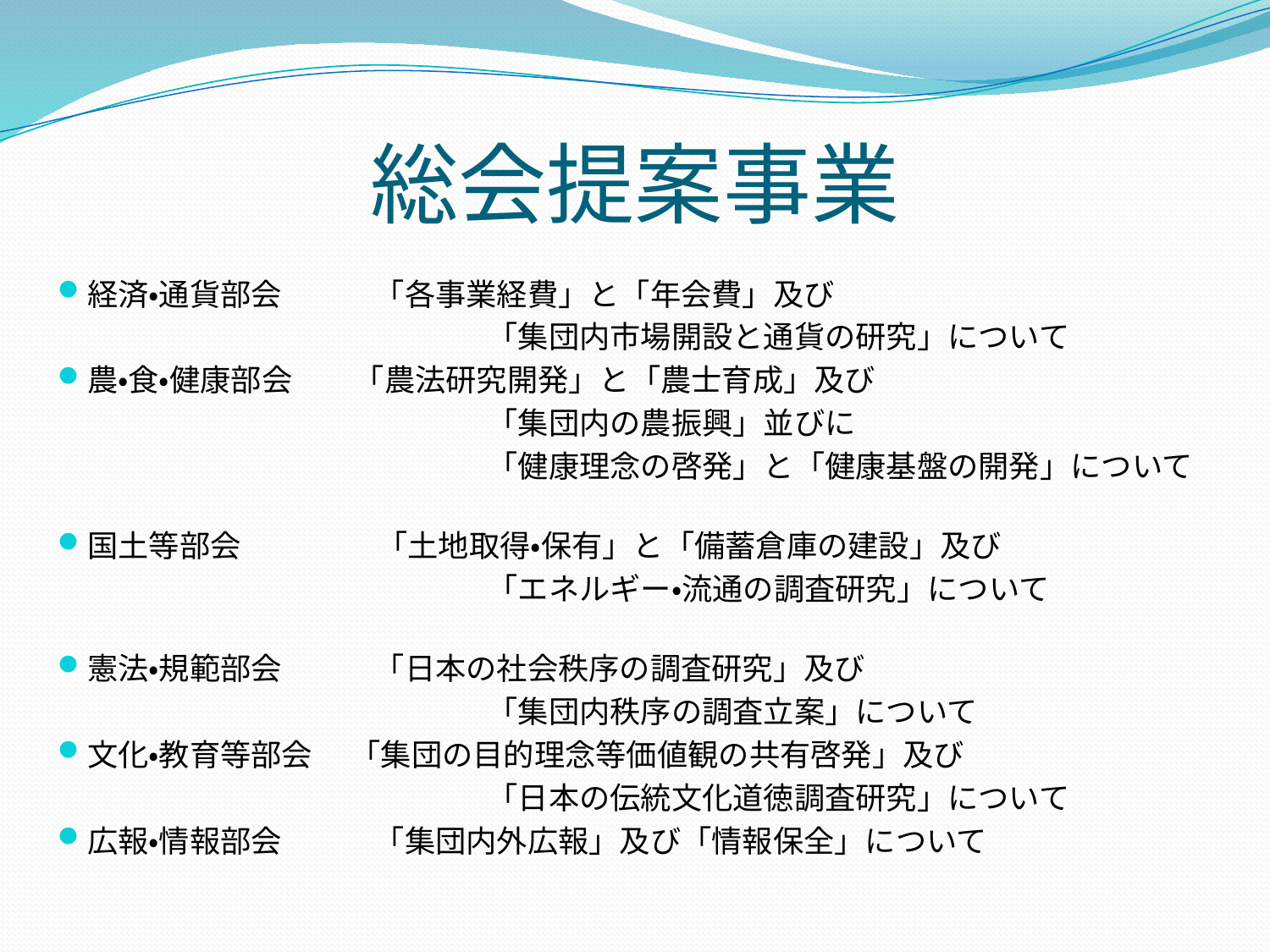

# 総会提案事業
経済・通貨部会　　　「各事業経費」と「年会費」及び
　　　　　　　　　　　　　　「集団内市場開設と通貨の研究」について
農・食・健康部会　　「農法研究開発」と「農士育成」及び
　　　　　　　　　　　　　　「集団内の農振興」並びに
　　　　　　　　　　　　　　「健康理念の啓発」と「健康基盤の開発」について
国土等部会　　　　  「土地取得・保有」と「備蓄倉庫の建設」及び
　　　　　　　　　　　　　　「エネルギー・流通の調査研究」について
憲法・規範部会　　　「日本の社会秩序の調査研究」及び
　　　　　　　　　　　　　　「集団内秩序の調査立案」について
文化・教育等部会　 「集団の目的理念等価値観の共有啓発」及び
　　　　　　　　　　　　　　「日本の伝統文化道徳調査研究」について
広報・情報部会　　　「集団内外広報」及び「情報保全」について